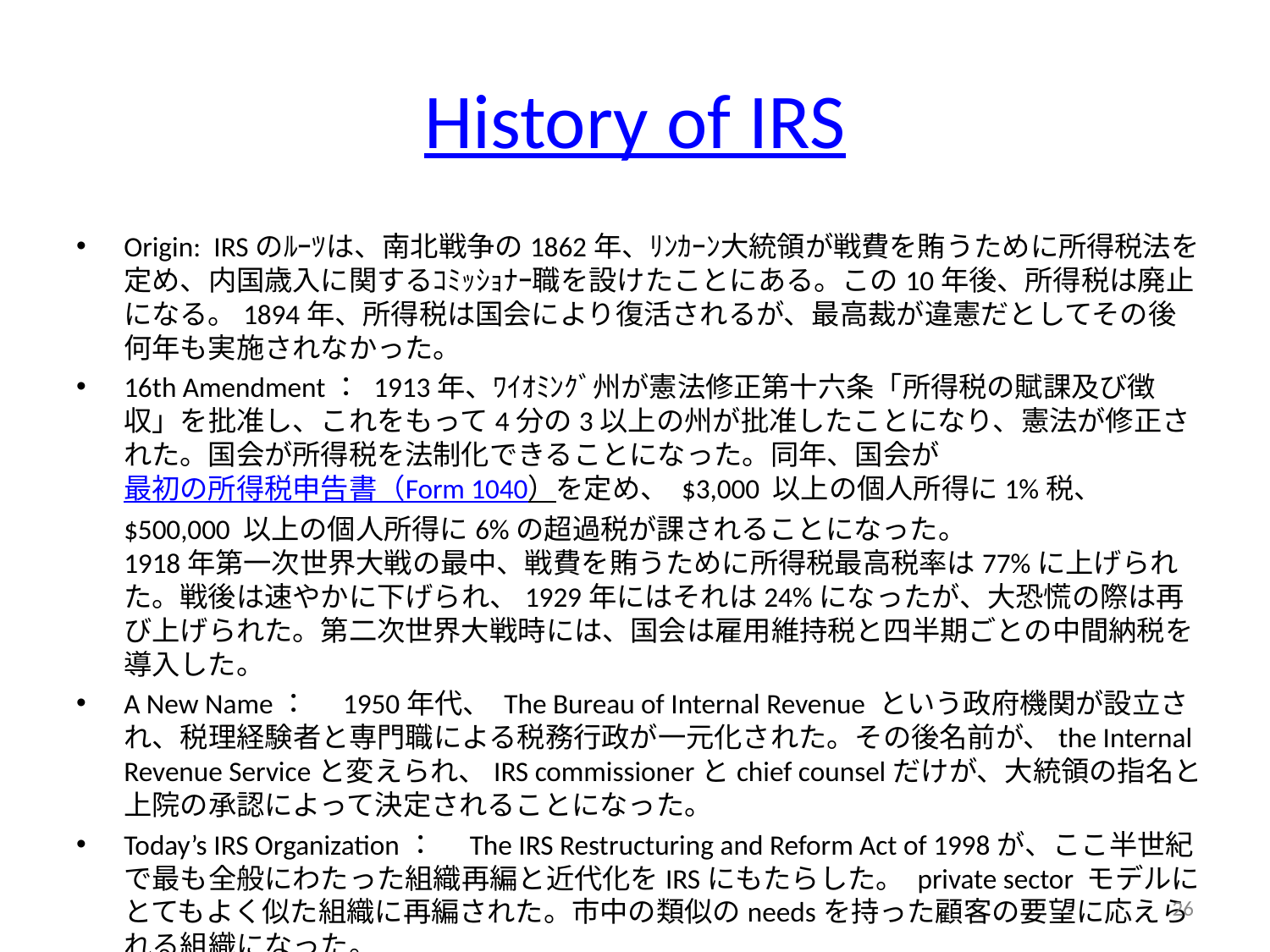

# History of IRS
Origin:  IRSのﾙｰﾂは、南北戦争の1862年、ﾘﾝｶｰﾝ大統領が戦費を賄うために所得税法を定め、内国歳入に関するｺﾐｯｼｮﾅｰ職を設けたことにある。この10年後、所得税は廃止になる。1894年、所得税は国会により復活されるが、最高裁が違憲だとしてその後何年も実施されなかった。
16th Amendment： 1913年、ﾜｲｵﾐﾝｸﾞ州が憲法修正第十六条「所得税の賦課及び徴収」を批准し、これをもって4分の3以上の州が批准したことになり、憲法が修正された。国会が所得税を法制化できることになった。同年、国会が最初の所得税申告書（Form 1040）を定め、 $3,000 以上の個人所得に1%税、 $500,000 以上の個人所得に6%の超過税が課されることになった。
1918年第一次世界大戦の最中、戦費を賄うために所得税最高税率は77%に上げられた。戦後は速やかに下げられ、1929年にはそれは24%になったが、大恐慌の際は再び上げられた。第二次世界大戦時には、国会は雇用維持税と四半期ごとの中間納税を導入した。
A New Name：　1950年代、 The Bureau of Internal Revenue という政府機関が設立され、税理経験者と専門職による税務行政が一元化された。その後名前が、the Internal Revenue Serviceと変えられ、IRS commissionerとchief counselだけが、大統領の指名と上院の承認によって決定されることになった。
Today’s IRS Organization：　The IRS Restructuring and Reform Act of 1998が、ここ半世紀で最も全般にわたった組織再編と近代化をIRSにもたらした。 private sector モデルにとてもよく似た組織に再編された。市中の類似のneedsを持った顧客の要望に応えられる組織になった。
26